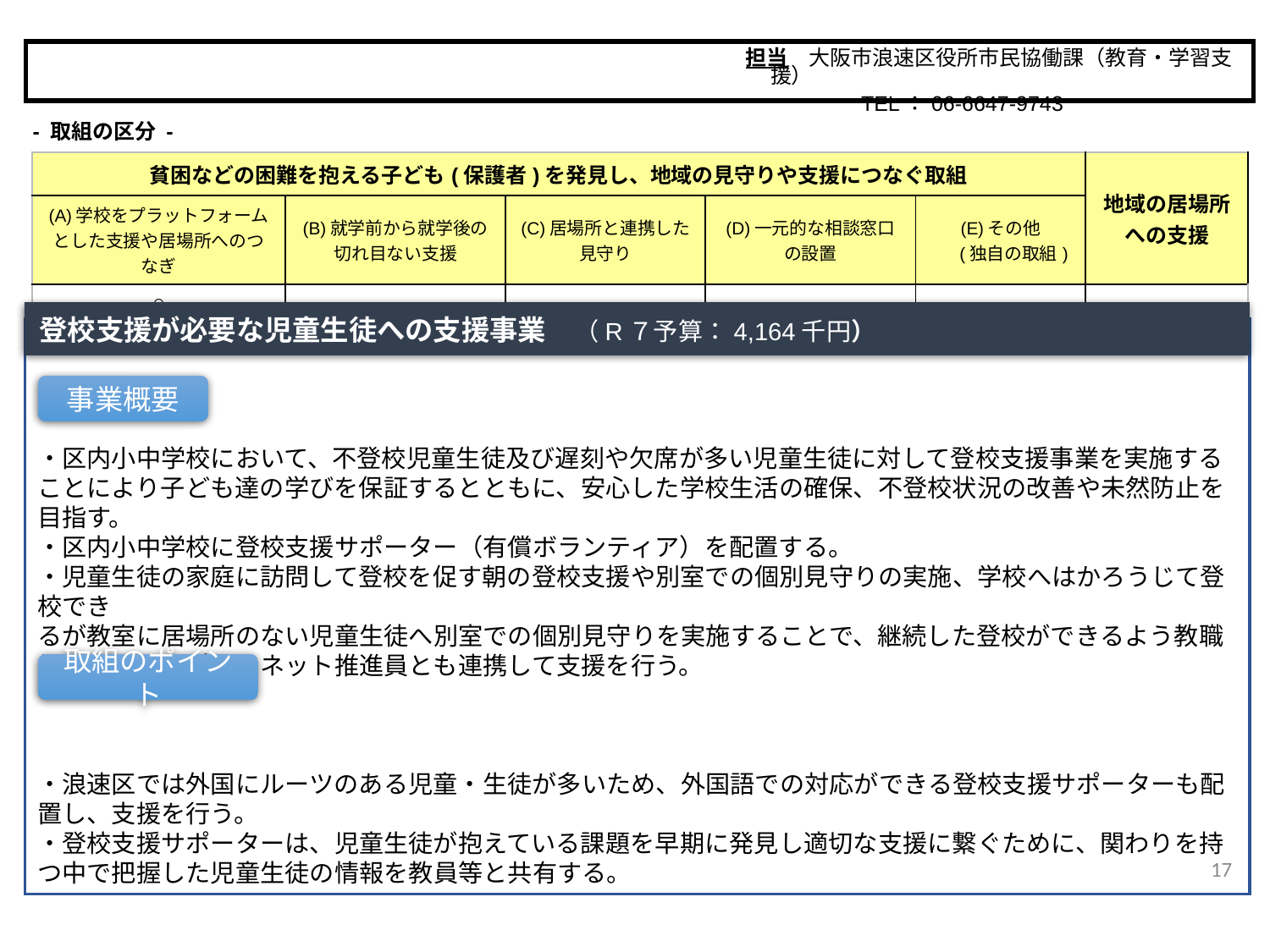

担当　大阪市浪速区役所市民協働課（教育・学習支援）
　　　　　 TEL：06-6647-9743

大阪市
- 取組の区分 -
| 貧困などの困難を抱える子ども(保護者)を発見し、地域の見守りや支援につなぐ取組 |  |  |  |  | 地域の居場所 への支援 |
| --- | --- | --- | --- | --- | --- |
| (A)学校をプラットフォームとした支援や居場所へのつなぎ | (B)就学前から就学後の 切れ目ない支援 | (C)居場所と連携した 見守り | (D)一元的な相談窓口 の設置 | (E)その他 　 (独自の取組) |  |
| ○ |  |  |  |  |  |
登校支援が必要な児童生徒への支援事業　（R７予算：4,164千円）

・区内小中学校において、不登校児童生徒及び遅刻や欠席が多い児童生徒に対して登校支援事業を実施することにより子ども達の学びを保証するとともに、安心した学校生活の確保、不登校状況の改善や未然防止を目指す。
・区内小中学校に登校支援サポーター（有償ボランティア）を配置する。
・児童生徒の家庭に訪問して登校を促す朝の登校支援や別室での個別見守りの実施、学校へはかろうじて登校でき
るが教室に居場所のない児童生徒へ別室での個別見守りを実施することで、継続した登校ができるよう教職員やこどもサポートネット推進員とも連携して支援を行う。

・浪速区では外国にルーツのある児童・生徒が多いため、外国語での対応ができる登校支援サポーターも配置し、支援を行う。
・登校支援サポーターは、児童生徒が抱えている課題を早期に発見し適切な支援に繋ぐために、関わりを持つ中で把握した児童生徒の情報を教員等と共有する。

事業概要
取組のポイント
17